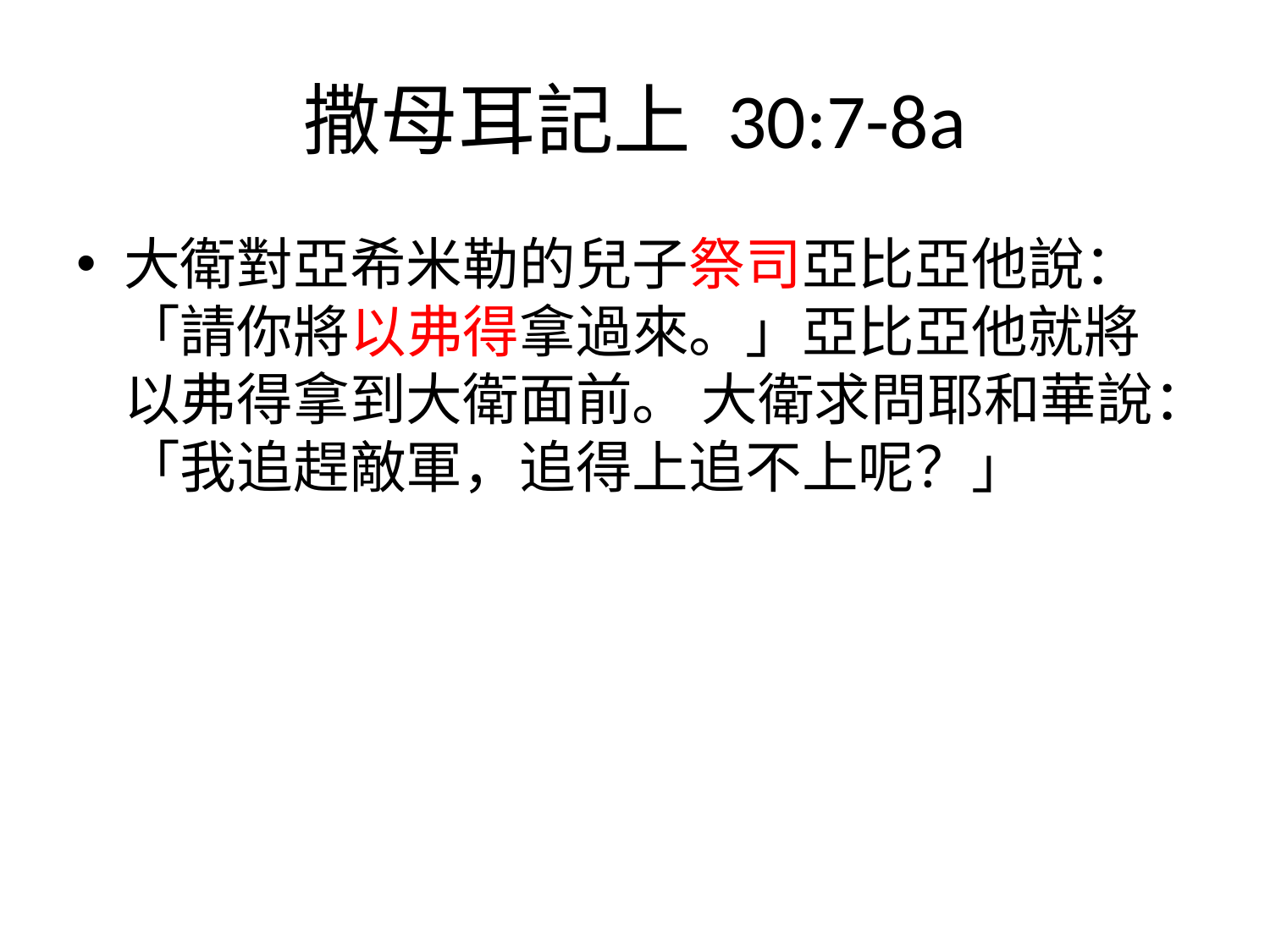

# 撒母耳記上‬ ‭30:7-8a
大衛對亞希米勒的兒子祭司亞比亞他說：「請你將以弗得拿過來。」亞比亞他就將以弗得拿到大衛面前。 大衛求問耶和華說：「我追趕敵軍，追得上追不上呢？」